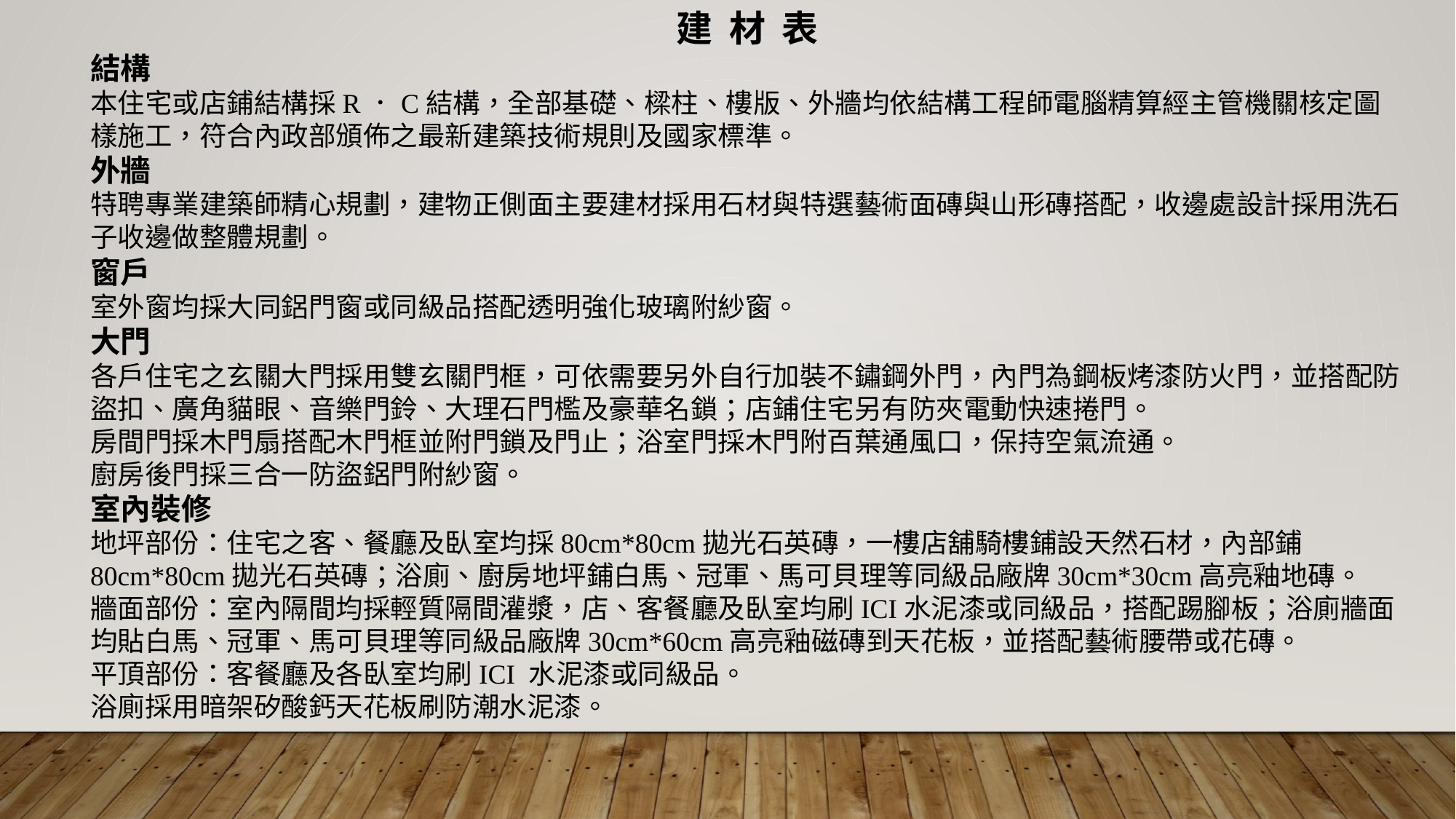

建  材  表
結構
本住宅或店鋪結構採R．C結構，全部基礎、樑柱、樓版、外牆均依結構工程師電腦精算經主管機關核定圖樣施工，符合內政部頒佈之最新建築技術規則及國家標準。
外牆
特聘專業建築師精心規劃，建物正側面主要建材採用石材與特選藝術面磚與山形磚搭配，收邊處設計採用洗石子收邊做整體規劃。
窗戶
室外窗均採大同鋁門窗或同級品搭配透明強化玻璃附紗窗。
大門
各戶住宅之玄關大門採用雙玄關門框，可依需要另外自行加裝不鏽鋼外門，內門為鋼板烤漆防火門，並搭配防盜扣、廣角貓眼、音樂門鈴、大理石門檻及豪華名鎖；店鋪住宅另有防夾電動快速捲門。
房間門採木門扇搭配木門框並附門鎖及門止；浴室門採木門附百葉通風口，保持空氣流通。
廚房後門採三合一防盜鋁門附紗窗。
室內裝修
地坪部份：住宅之客、餐廳及臥室均採80cm*80cm拋光石英磚，一樓店舖騎樓鋪設天然石材，內部鋪80cm*80cm拋光石英磚；浴廁、廚房地坪鋪白馬、冠軍、馬可貝理等同級品廠牌30cm*30cm高亮釉地磚。
牆面部份：室內隔間均採輕質隔間灌漿，店、客餐廳及臥室均刷ICI水泥漆或同級品，搭配踢腳板；浴廁牆面均貼白馬、冠軍、馬可貝理等同級品廠牌30cm*60cm高亮釉磁磚到天花板，並搭配藝術腰帶或花磚。
平頂部份：客餐廳及各臥室均刷ICI 水泥漆或同級品。
浴廁採用暗架矽酸鈣天花板刷防潮水泥漆。